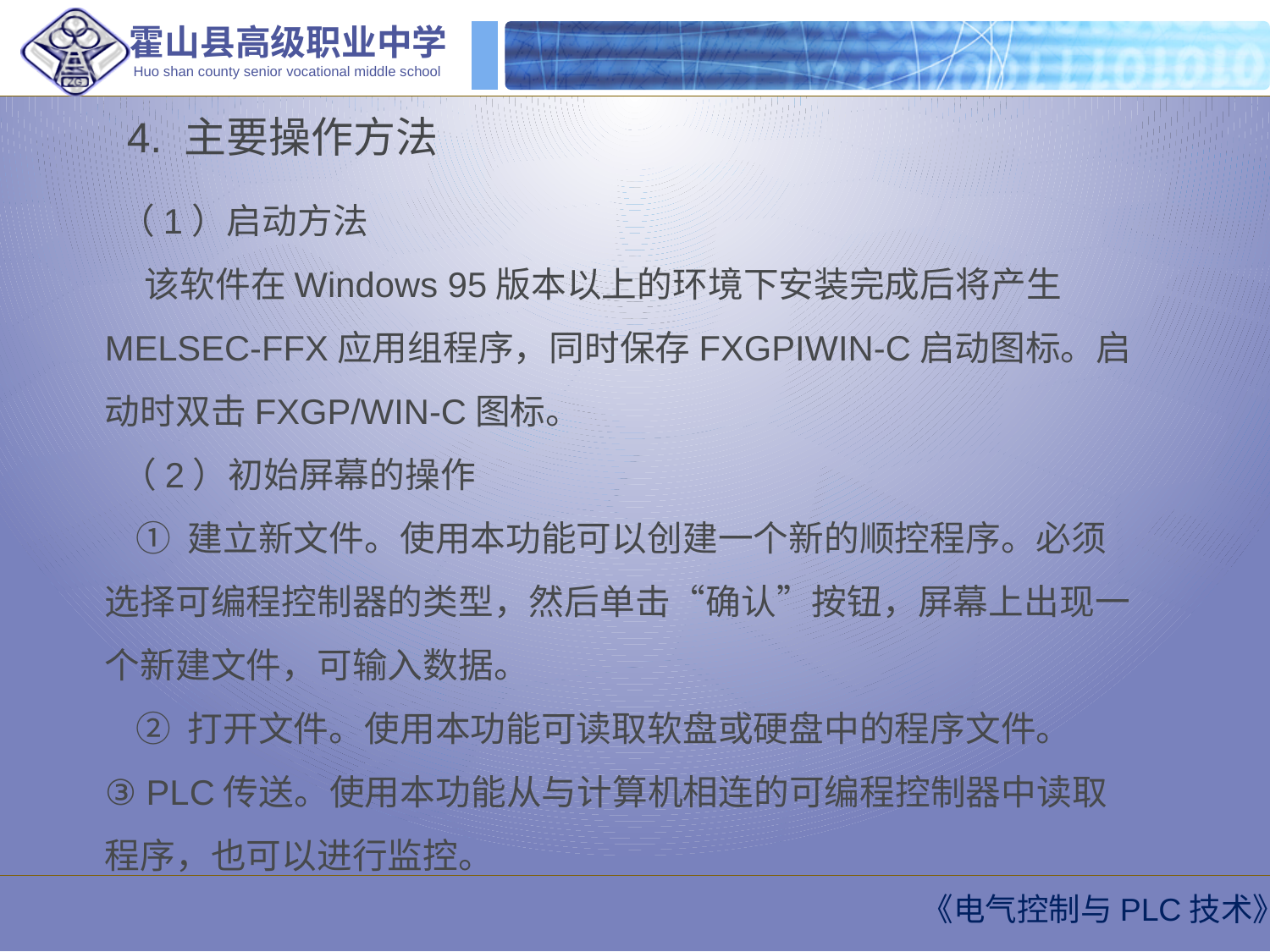

4. 主要操作方法
 （1）启动方法
    该软件在Windows 95版本以上的环境下安装完成后将产生MELSEC-FFX应用组程序，同时保存FXGPIWIN-C启动图标。启动时双击FXGP/WIN-C图标。
 （2）初始屏幕的操作
    ① 建立新文件。使用本功能可以创建一个新的顺控程序。必须选择可编程控制器的类型，然后单击“确认”按钮，屏幕上出现一个新建文件，可输入数据。
    ② 打开文件。使用本功能可读取软盘或硬盘中的程序文件。
③ PLC传送。使用本功能从与计算机相连的可编程控制器中读取程序，也可以进行监控。